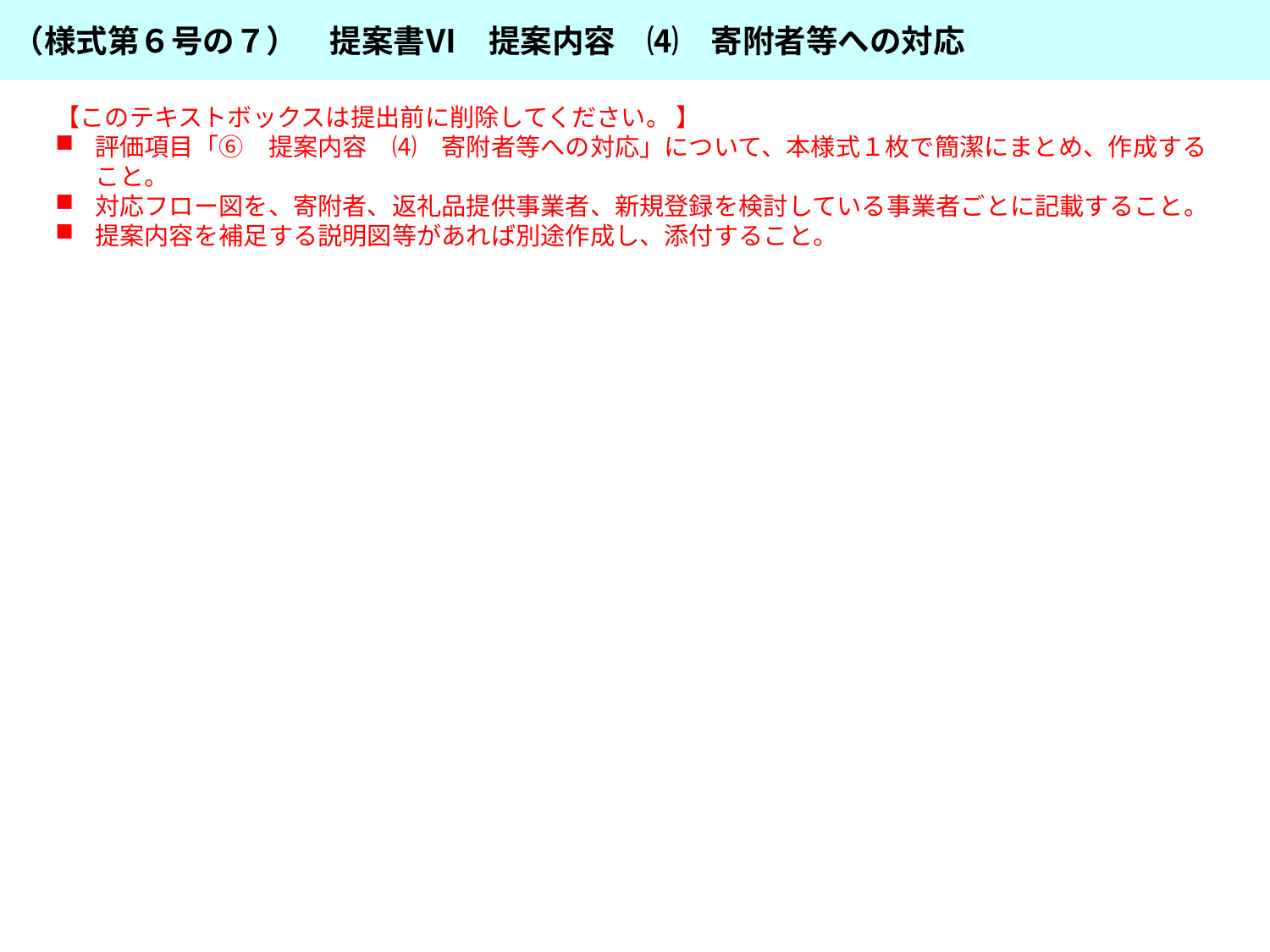

（様式第６号の７）　提案書Ⅵ　提案内容　⑷　寄附者等への対応
【このテキストボックスは提出前に削除してください。 】
評価項目「⑥　提案内容　⑷　寄附者等への対応」について、本様式１枚で簡潔にまとめ、作成すること。
対応フロー図を、寄附者、返礼品提供事業者、新規登録を検討している事業者ごとに記載すること。
提案内容を補足する説明図等があれば別途作成し、添付すること。